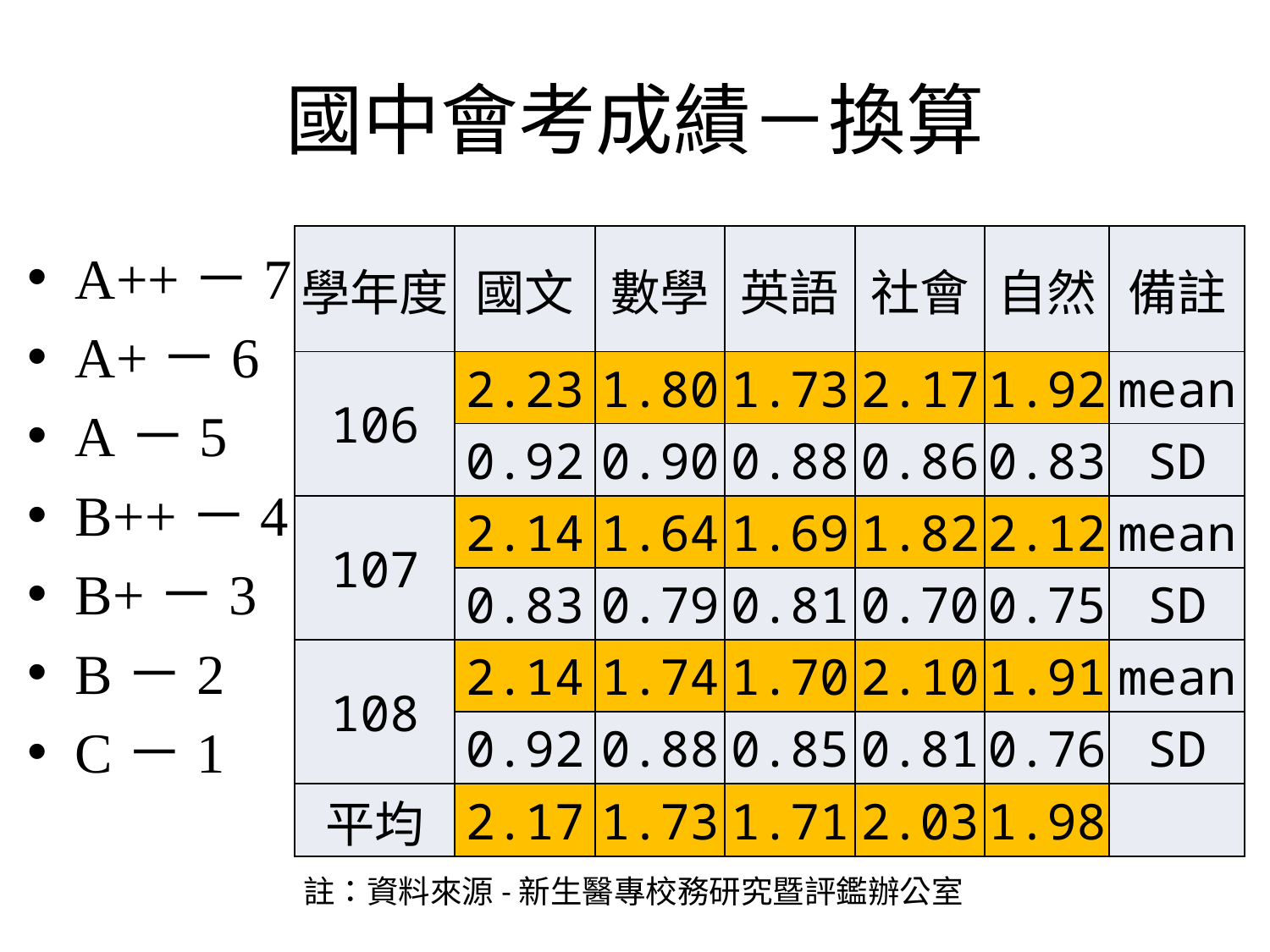

# 國中會考成績－換算
| 學年度 | 國文 | 數學 | 英語 | 社會 | 自然 | 備註 |
| --- | --- | --- | --- | --- | --- | --- |
| 106 | 2.23 | 1.80 | 1.73 | 2.17 | 1.92 | mean |
|  | 0.92 | 0.90 | 0.88 | 0.86 | 0.83 | SD |
| 107 | 2.14 | 1.64 | 1.69 | 1.82 | 2.12 | mean |
|  | 0.83 | 0.79 | 0.81 | 0.70 | 0.75 | SD |
| 108 | 2.14 | 1.74 | 1.70 | 2.10 | 1.91 | mean |
|  | 0.92 | 0.88 | 0.85 | 0.81 | 0.76 | SD |
| 平均 | 2.17 | 1.73 | 1.71 | 2.03 | 1.98 |  |
A++－7
A+－6
A－5
B++－4
B+－3
B－2
C－1
註：資料來源-新生醫專校務研究暨評鑑辦公室